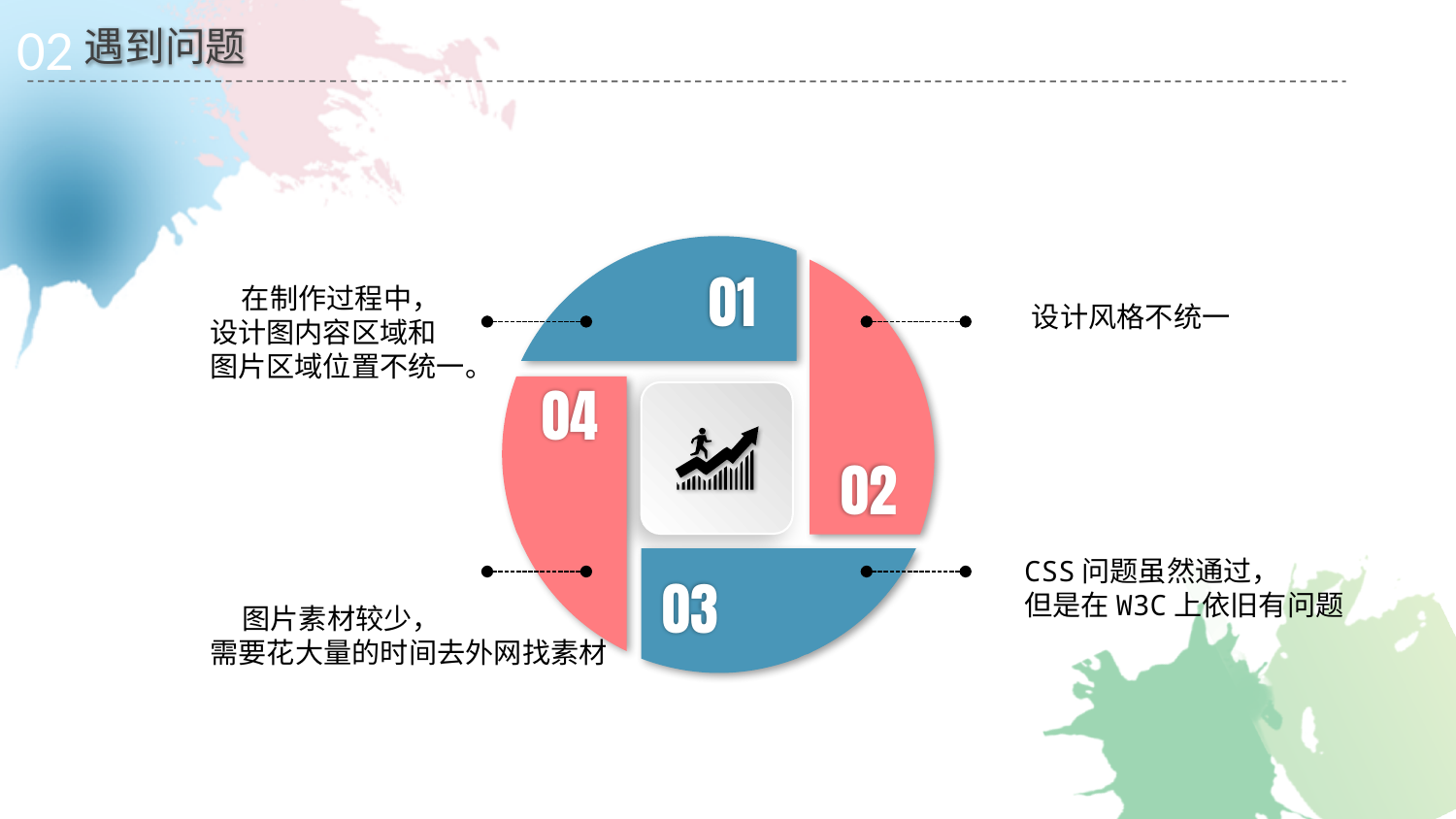

02
遇到问题

01

02
    在制作过程中，
设计图内容区域和
图片区域位置不统一。
   设计风格不统一
04

CSS问题虽然通过，
但是在W3C上依旧有问题

03
    图片素材较少，
需要花大量的时间去外网找素材